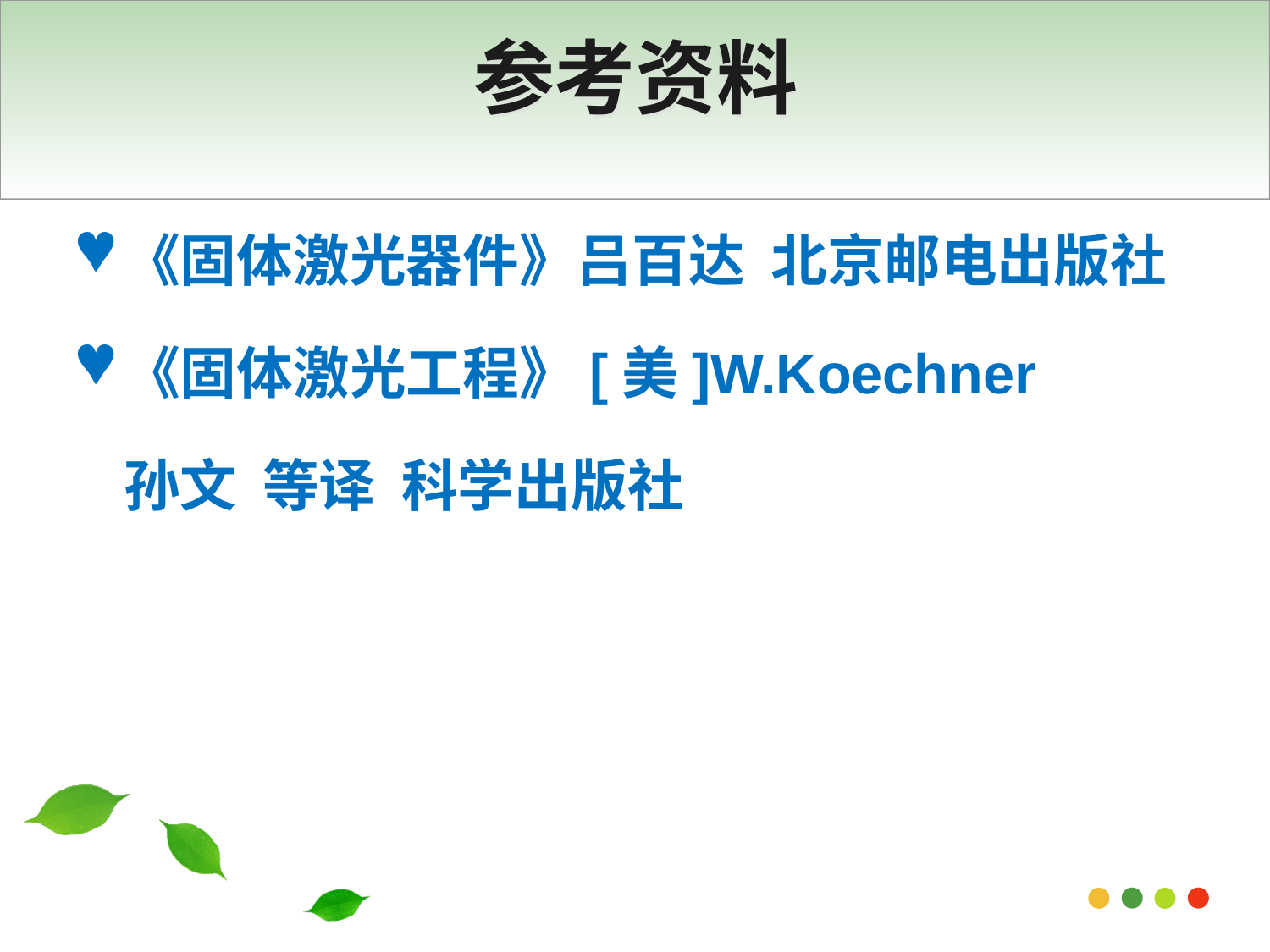

# 参考资料
《固体激光器件》吕百达  北京邮电出版社
《固体激光工程》[美]W.Koechner
	孙文  等译  科学出版社